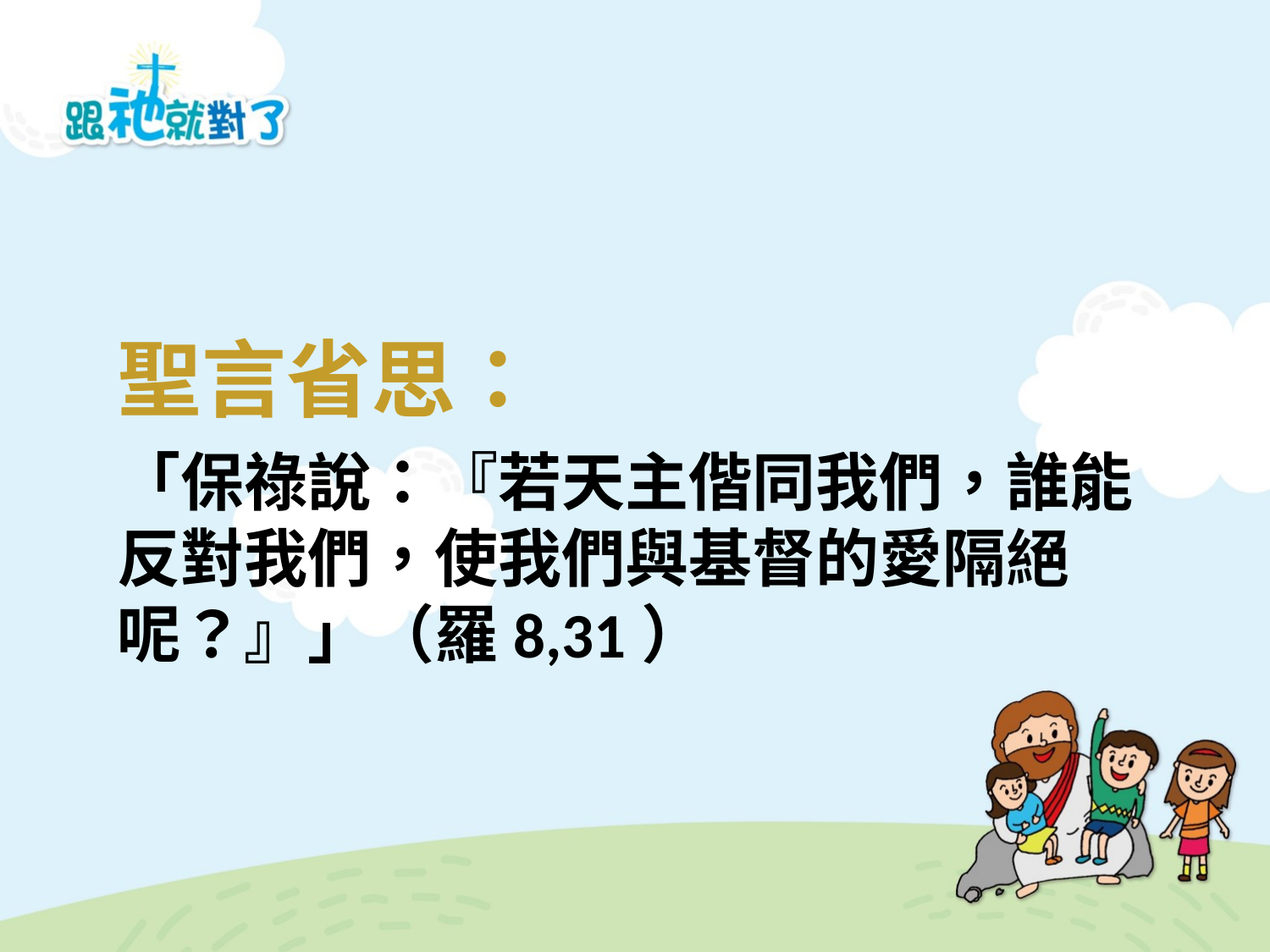

聖言省思：
「保祿說：『若天主偕同我們，誰能反對我們，使我們與基督的愛隔絕呢？』」（羅8,31）